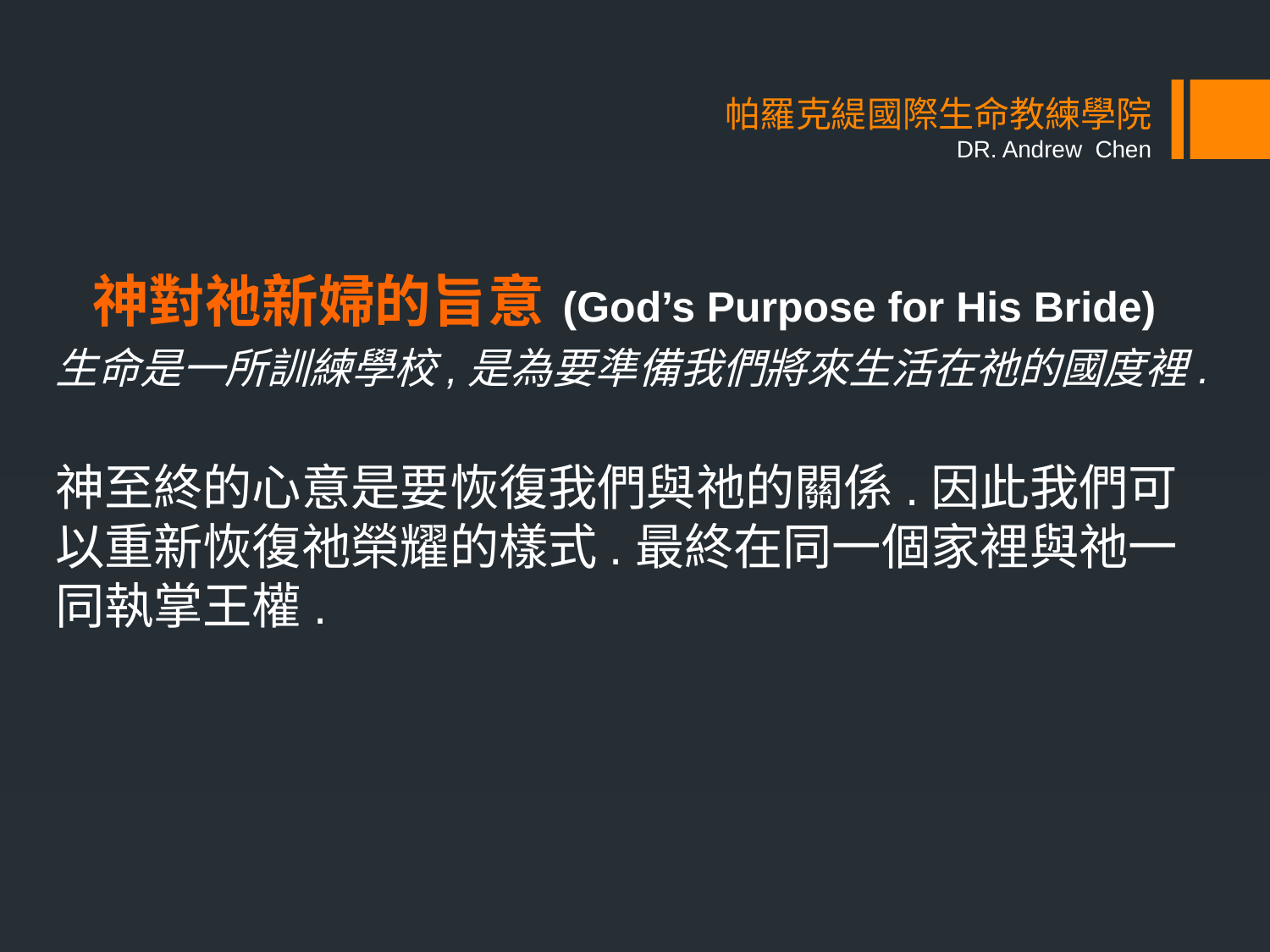

# 帕羅克緹國際生命教練學院 DR. Andrew  Chen

神對祂新婦的旨意 (God’s Purpose for His Bride)
生命是一所訓練學校,是為要準備我們將來生活在祂的國度裡.

神至終的心意是要恢復我們與祂的關係.因此我們可以重新恢復祂榮耀的樣式.最終在同一個家裡與祂一同執掌王權.